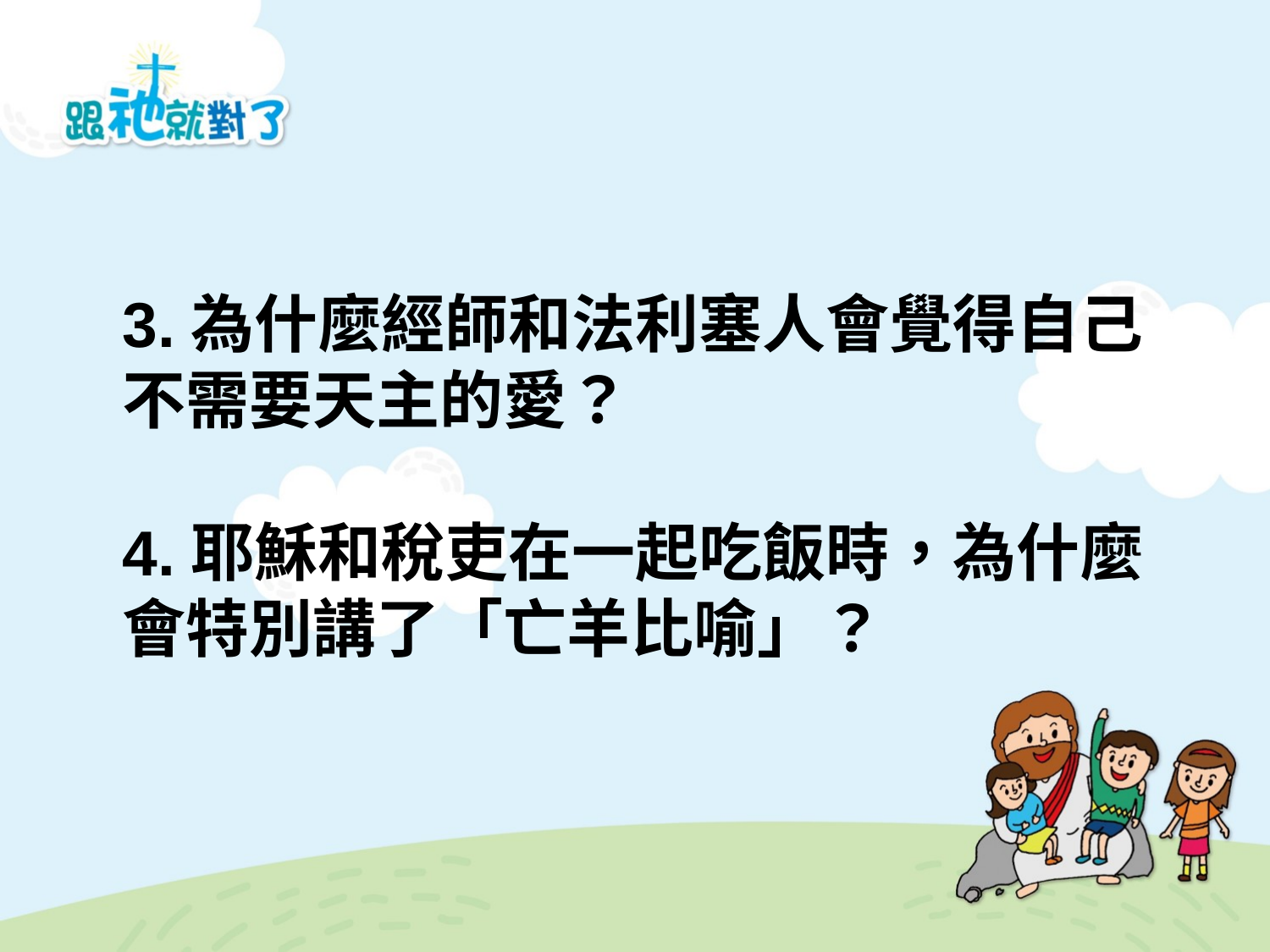

3.為什麼經師和法利塞人會覺得自己不需要天主的愛？

4.耶穌和稅吏在一起吃飯時，為什麼會特別講了「亡羊比喻」？